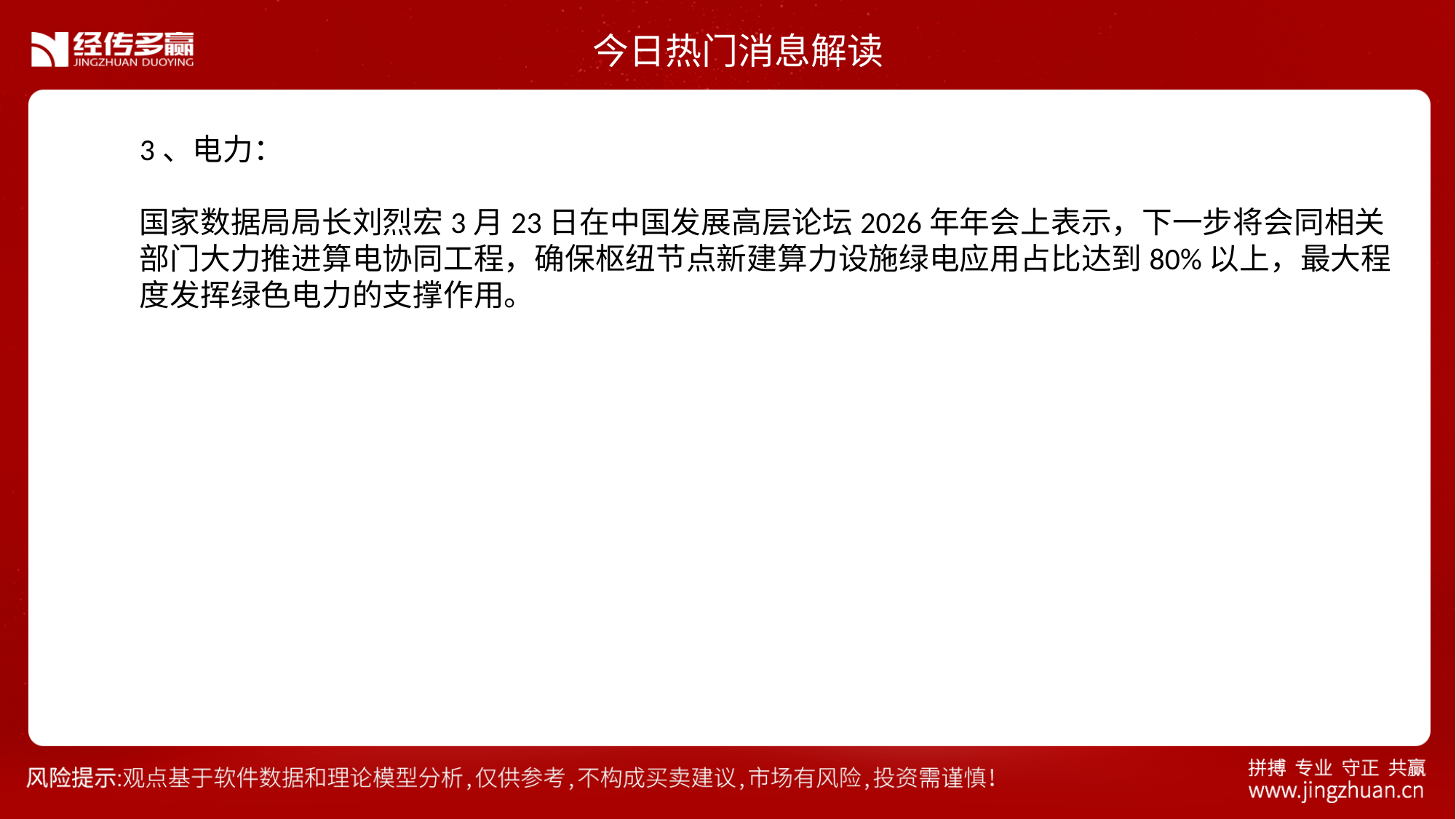

今日热门消息解读
3、电力：

国家数据局局长刘烈宏3月23日在中国发展高层论坛2026年年会上表示，下一步将会同相关部门大力推进算电协同工程，确保枢纽节点新建算力设施绿电应用占比达到80%以上，最大程度发挥绿色电力的支撑作用。